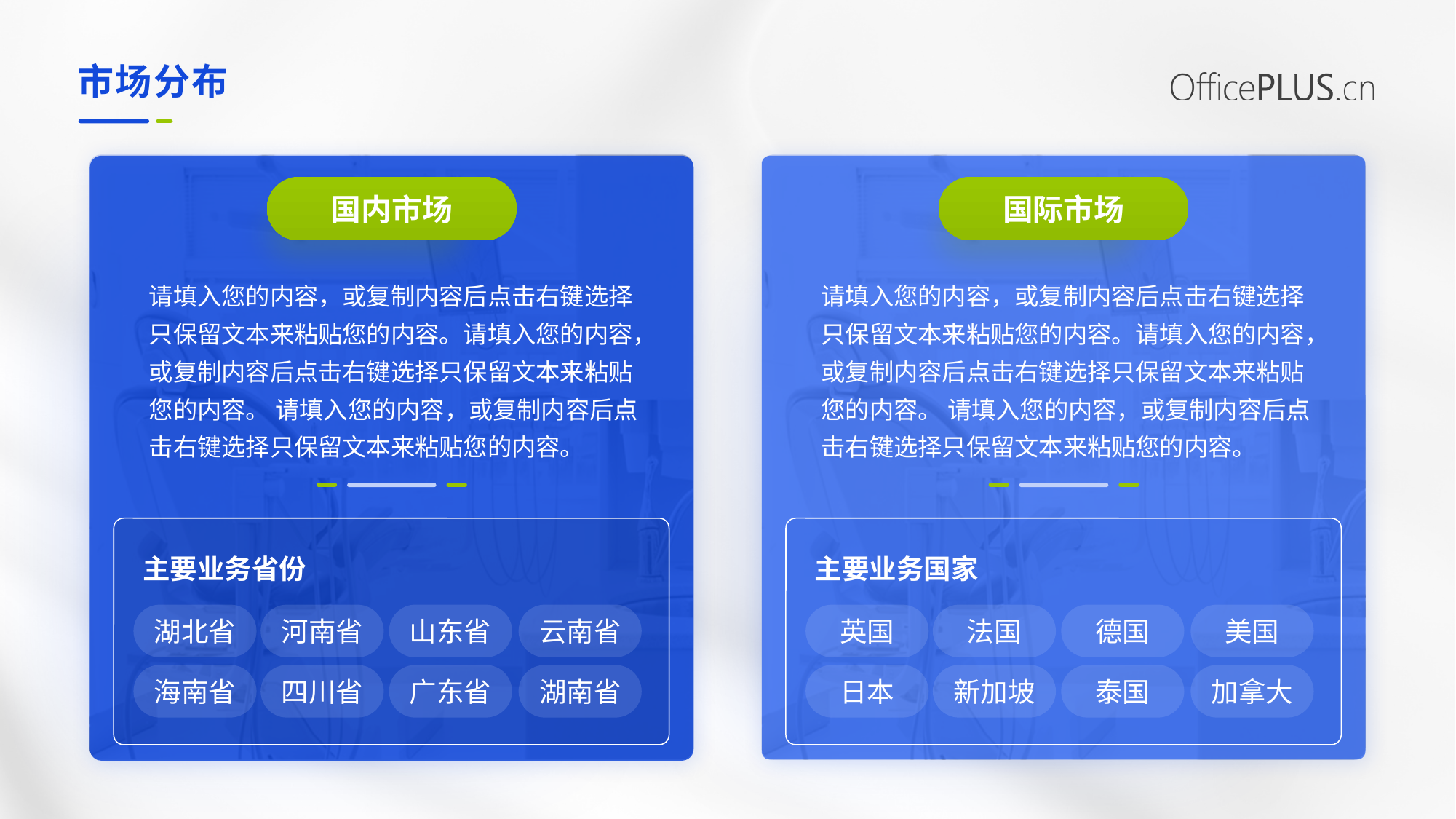

市场分布

国际市场
国内市场
请填入您的内容，或复制内容后点击右键选择只保留文本来粘贴您的内容。请填入您的内容，或复制内容后点击右键选择只保留文本来粘贴您的内容。 请填入您的内容，或复制内容后点击右键选择只保留文本来粘贴您的内容。
请填入您的内容，或复制内容后点击右键选择只保留文本来粘贴您的内容。请填入您的内容，或复制内容后点击右键选择只保留文本来粘贴您的内容。 请填入您的内容，或复制内容后点击右键选择只保留文本来粘贴您的内容。

主要业务省份
主要业务国家
湖北省
河南省
山东省
云南省
英国
法国
德国
美国
海南省
四川省
广东省
湖南省
日本
新加坡
泰国
加拿大